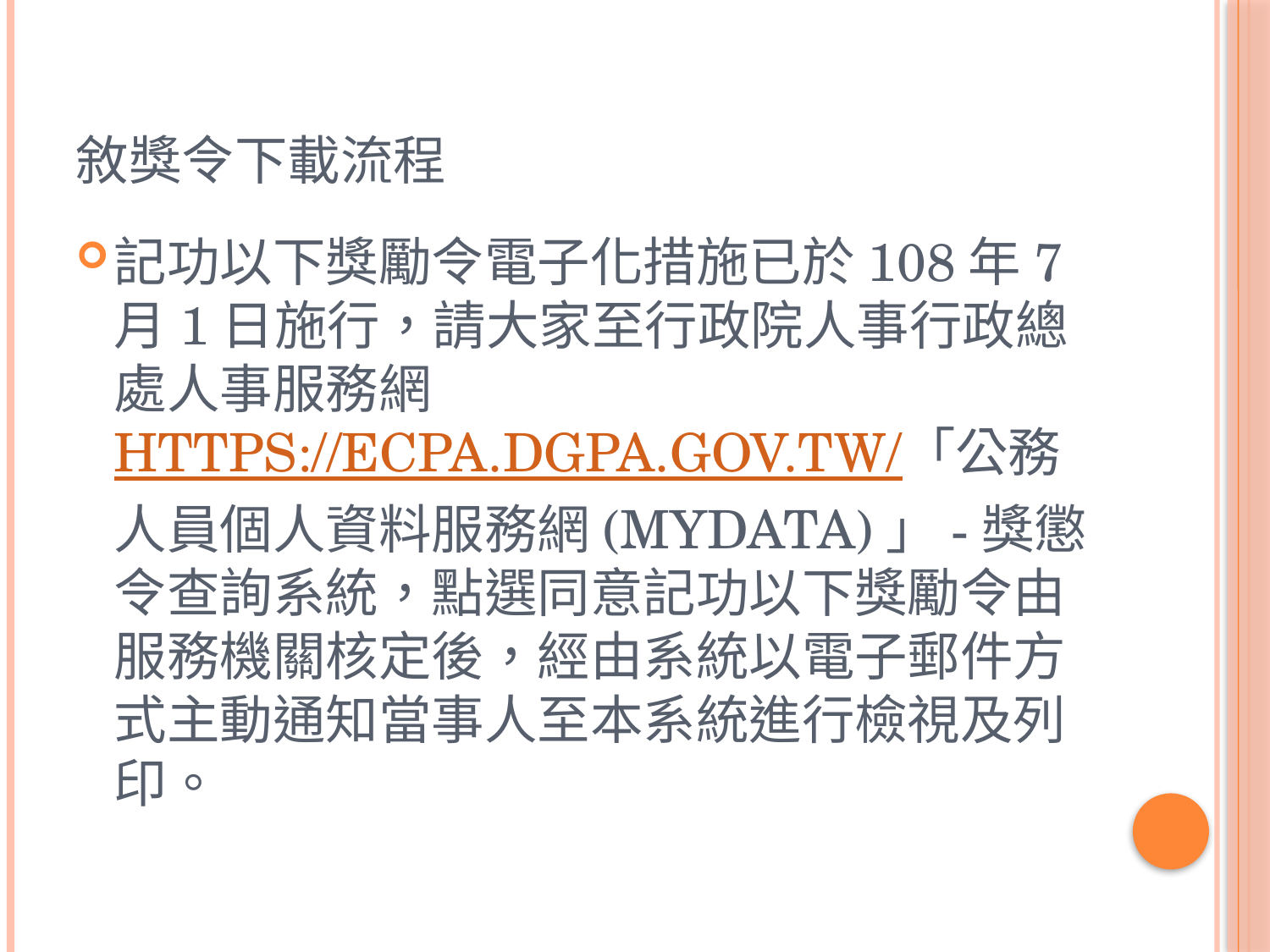

# 敘獎令下載流程
記功以下獎勵令電子化措施已於108年7月1日施行，請大家至行政院人事行政總處人事服務網   https://ecpa.dgpa.gov.tw/「公務人員個人資料服務網(MyData)」-獎懲令查詢系統，點選同意記功以下獎勵令由服務機關核定後，經由系統以電子郵件方式主動通知當事人至本系統進行檢視及列印。